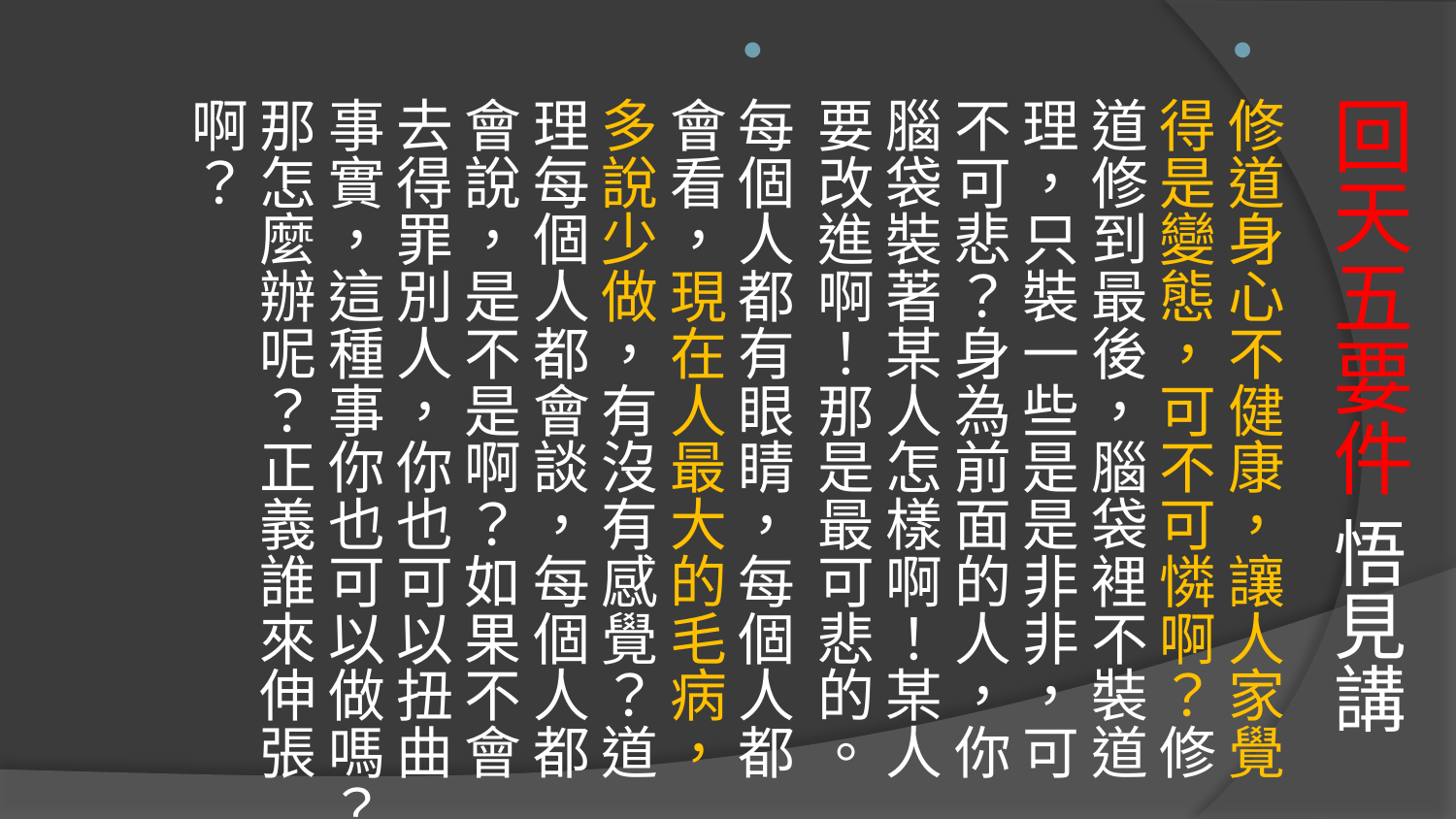

修道身心不健康，讓人家覺得是變態，可不可憐啊？修道修到最後，腦袋裡不裝道理，只裝一些是是非非，可不可悲？身為前面的人，你腦袋裝著某人怎樣啊！某人要改進啊！那是最可悲的。
每個人都有眼睛，每個人都會看，現在人最大的毛病，多說少做，有沒有感覺？道理每個人都會談，每個人都會說，是不是啊？如果不會去得罪別人，你也可以扭曲事實，這種事你也可以做嗎？那怎麼辦呢？正義誰來伸張啊？

# 回天五要件 悟見講